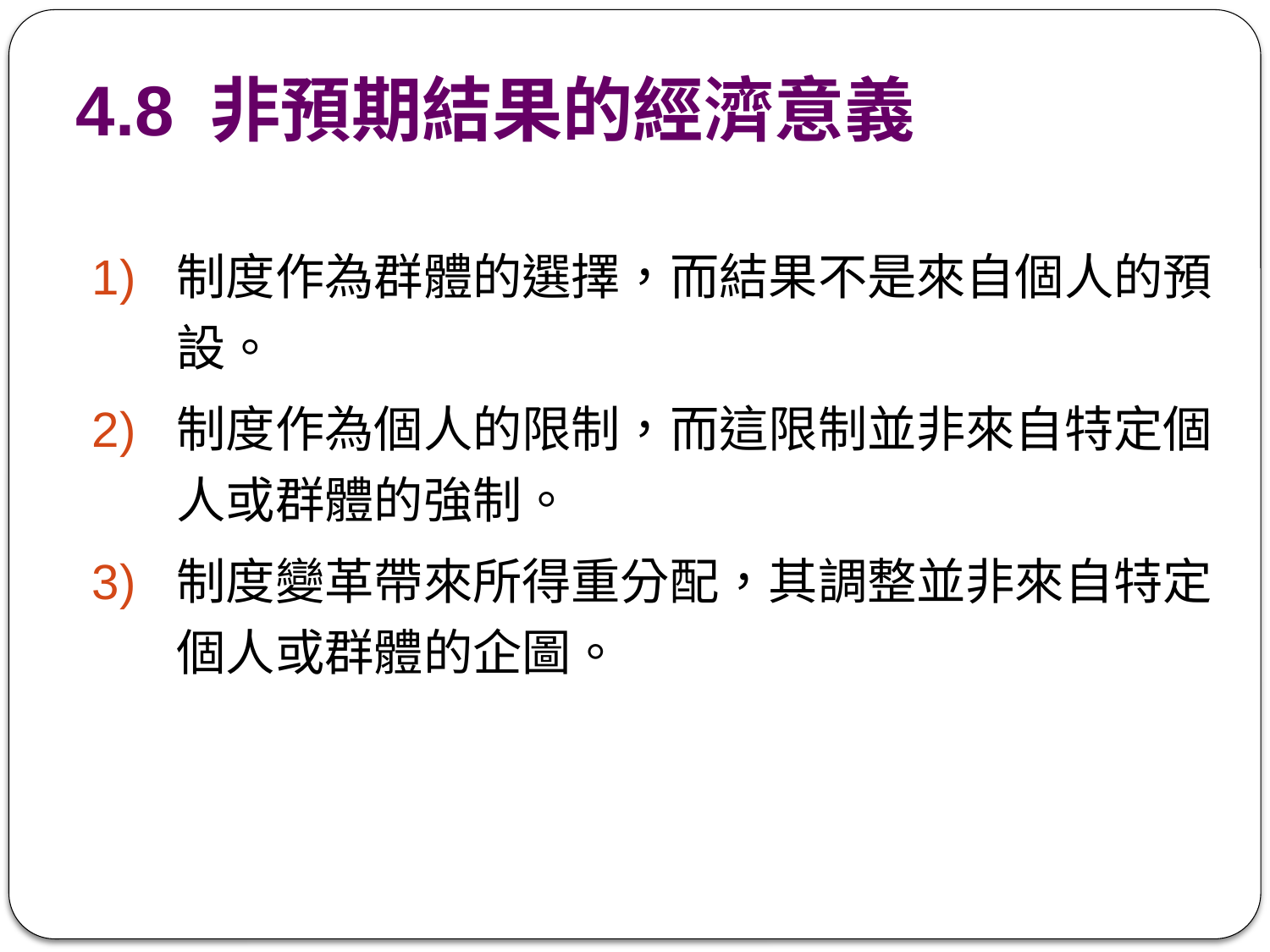

# 4.8 非預期結果的經濟意義
制度作為群體的選擇，而結果不是來自個人的預設。
制度作為個人的限制，而這限制並非來自特定個人或群體的強制。
制度變革帶來所得重分配，其調整並非來自特定個人或群體的企圖。
41